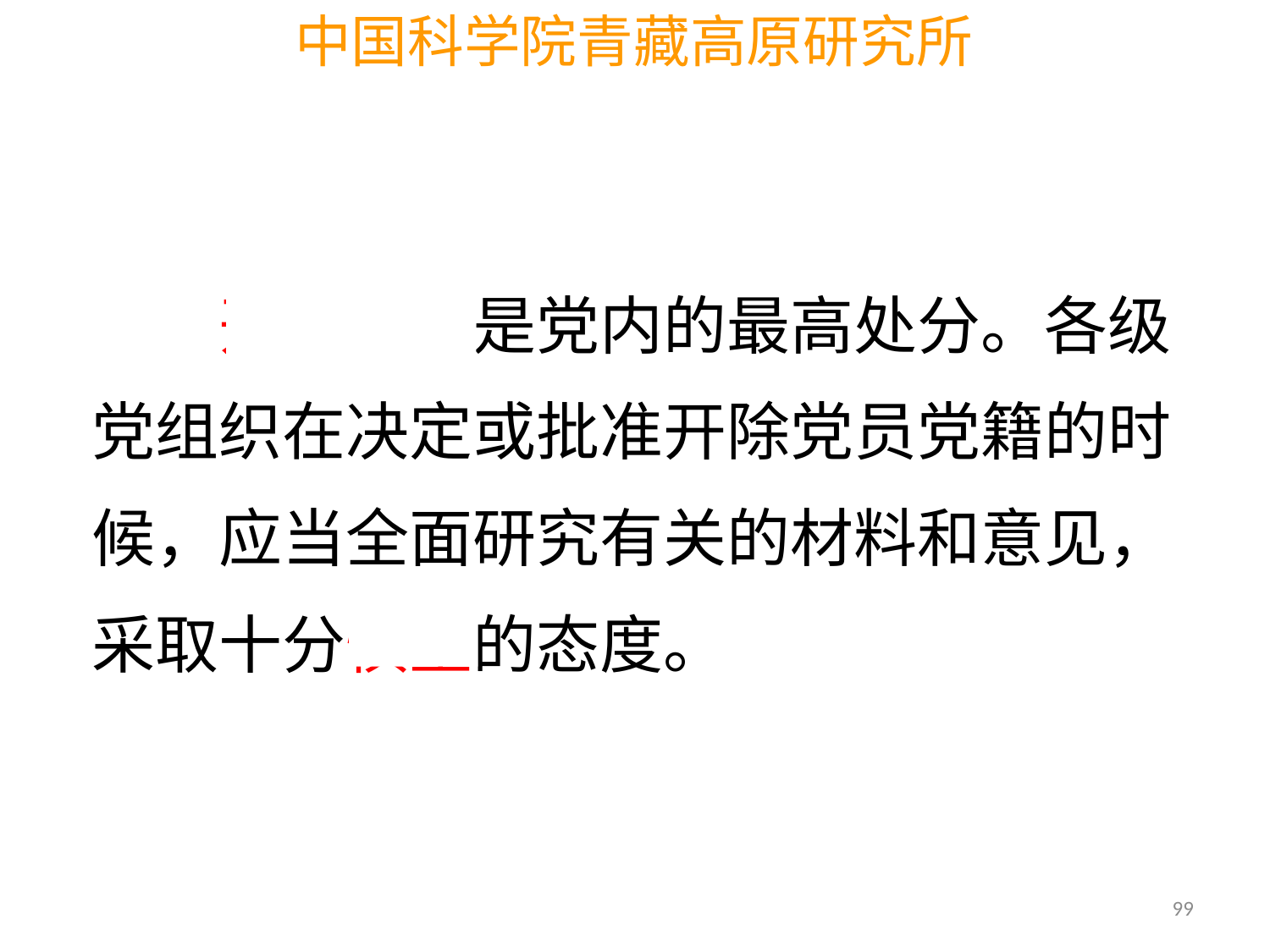

# 开除党籍是党内的最高处分。各级党组织在决定或批准开除党员党籍的时候，应当全面研究有关的材料和意见，采取十分慎重的态度。

99